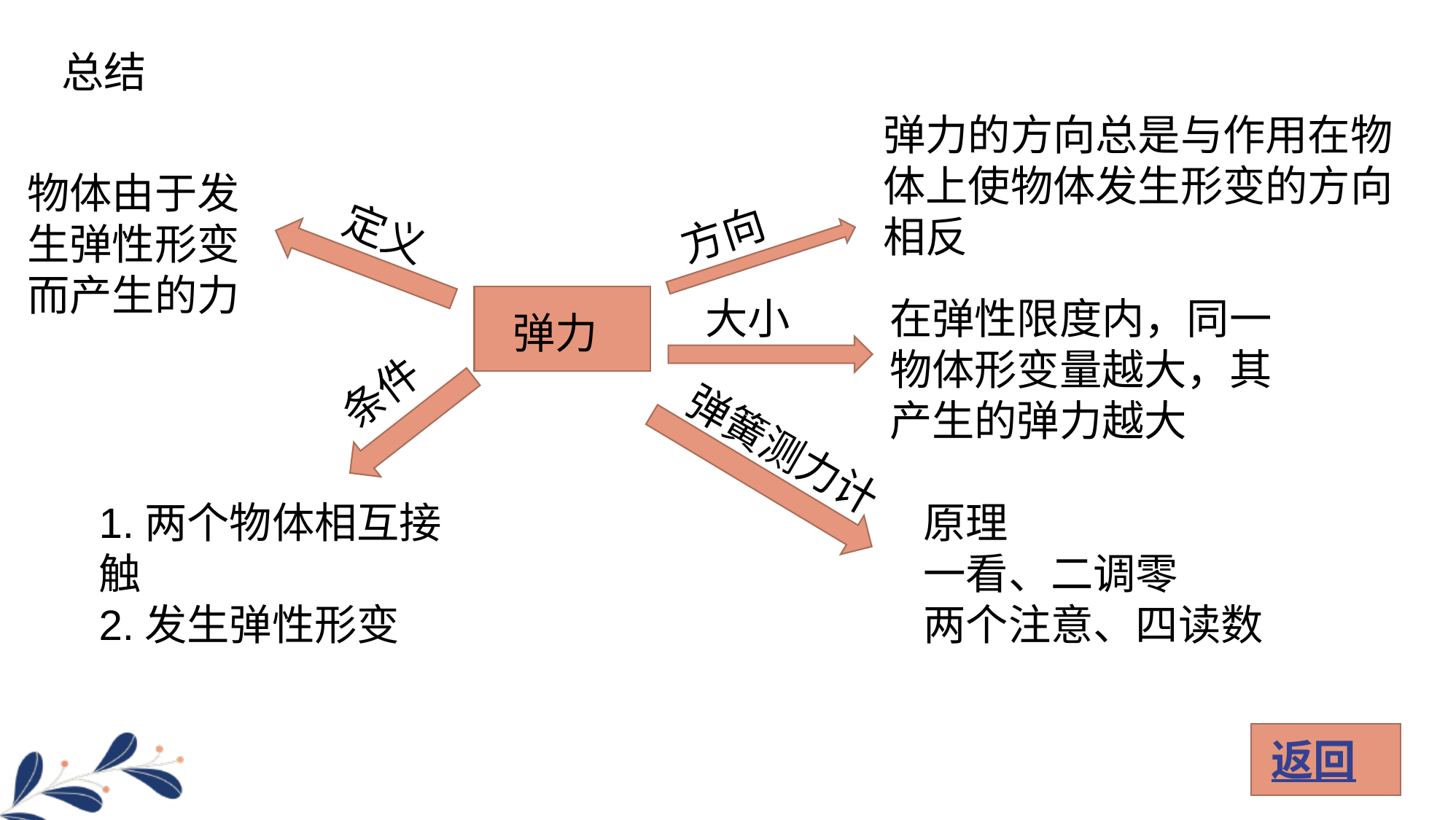

总结
弹力的方向总是与作用在物体上使物体发生形变的方向相反
物体由于发生弹性形变而产生的力
方向

定义

弹力
大小

在弹性限度内，同一物体形变量越大，其产生的弹力越大
条件

弹簧测力计

1.两个物体相互接触
2.发生弹性形变
原理
一看、二调零
两个注意、四读数

返回